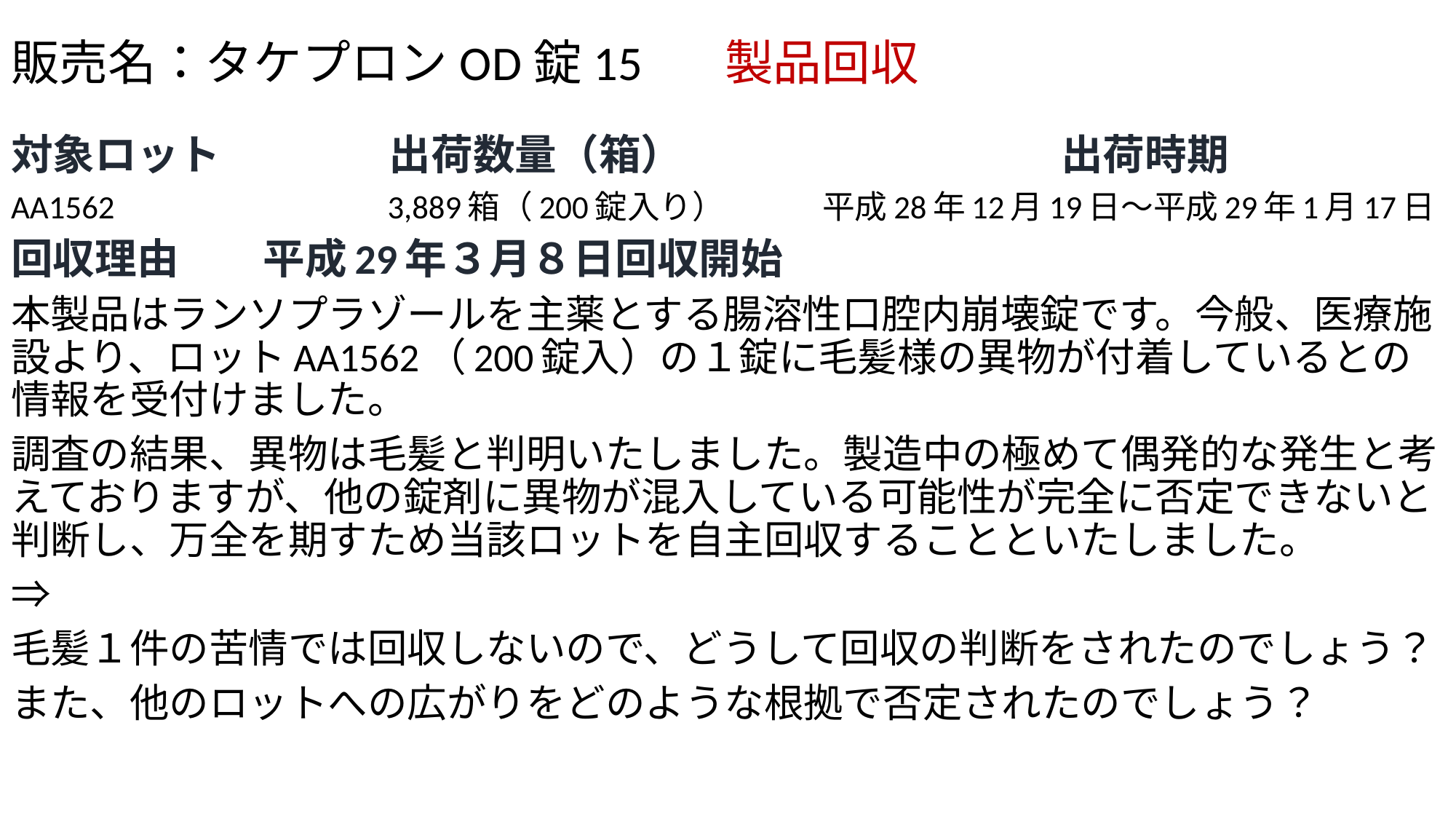

# 販売名：タケプロンOD錠15 　 製品回収
対象ロット　　　　出荷数量（箱）　　　　　　　　　出荷時期
AA1562　　　　　　　　3,889箱（200錠入り）　　　平成28年12月19日～平成29年1月17日
回収理由　　平成29年３月８日回収開始
本製品はランソプラゾールを主薬とする腸溶性口腔内崩壊錠です。今般、医療施設より、ロットAA1562（200錠入）の１錠に毛髪様の異物が付着しているとの情報を受付けました。
調査の結果、異物は毛髪と判明いたしました。製造中の極めて偶発的な発生と考えておりますが、他の錠剤に異物が混入している可能性が完全に否定できないと判断し、万全を期すため当該ロットを自主回収することといたしました。
⇒
毛髪１件の苦情では回収しないので、どうして回収の判断をされたのでしょう？
また、他のロットへの広がりをどのような根拠で否定されたのでしょう？